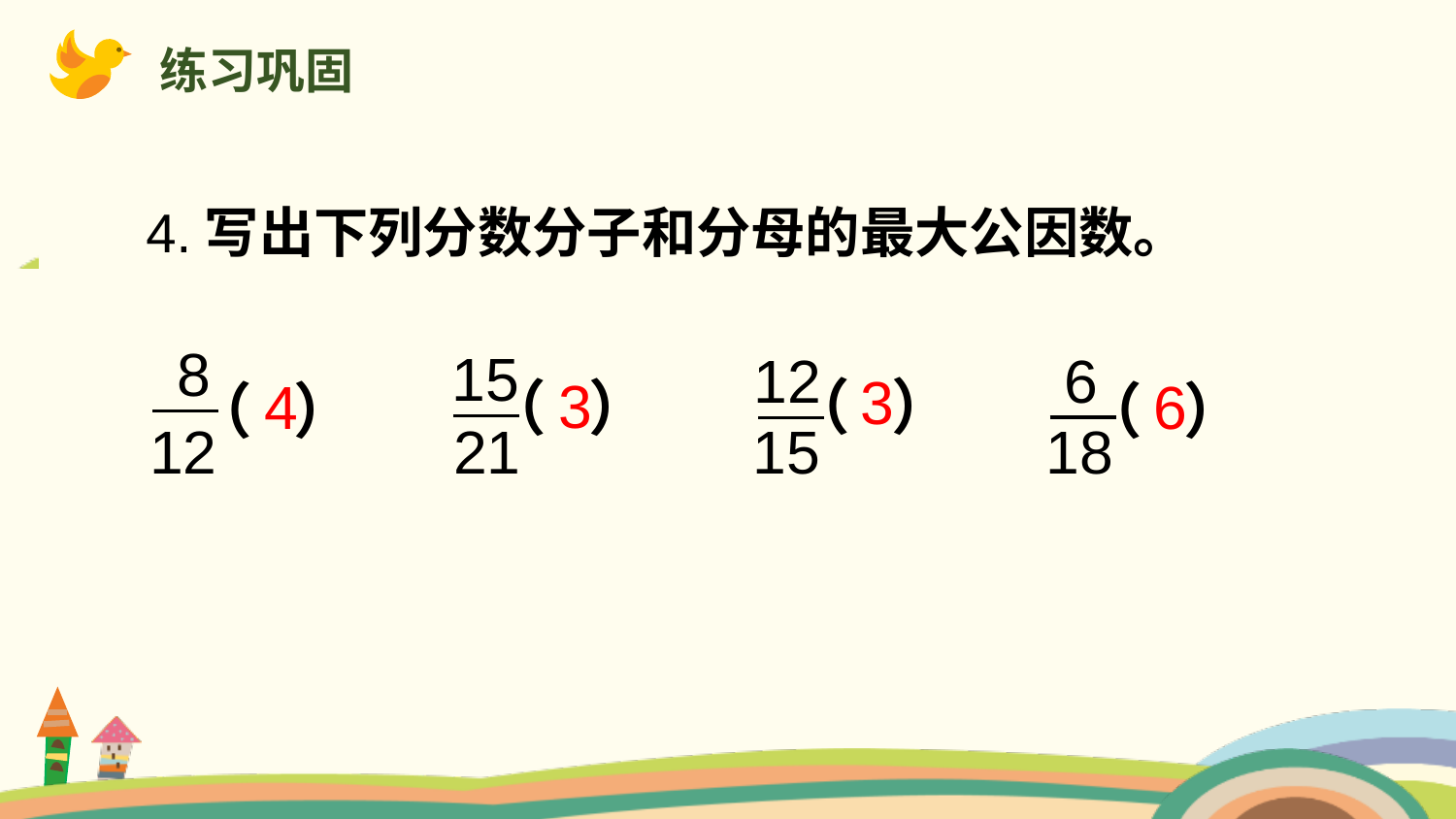

练习巩固
4.写出下列分数分子和分母的最大公因数。
8
12
15
21
6
18
12
15
3
3
6
4
（   ）
（   ）
（   ）
（   ）